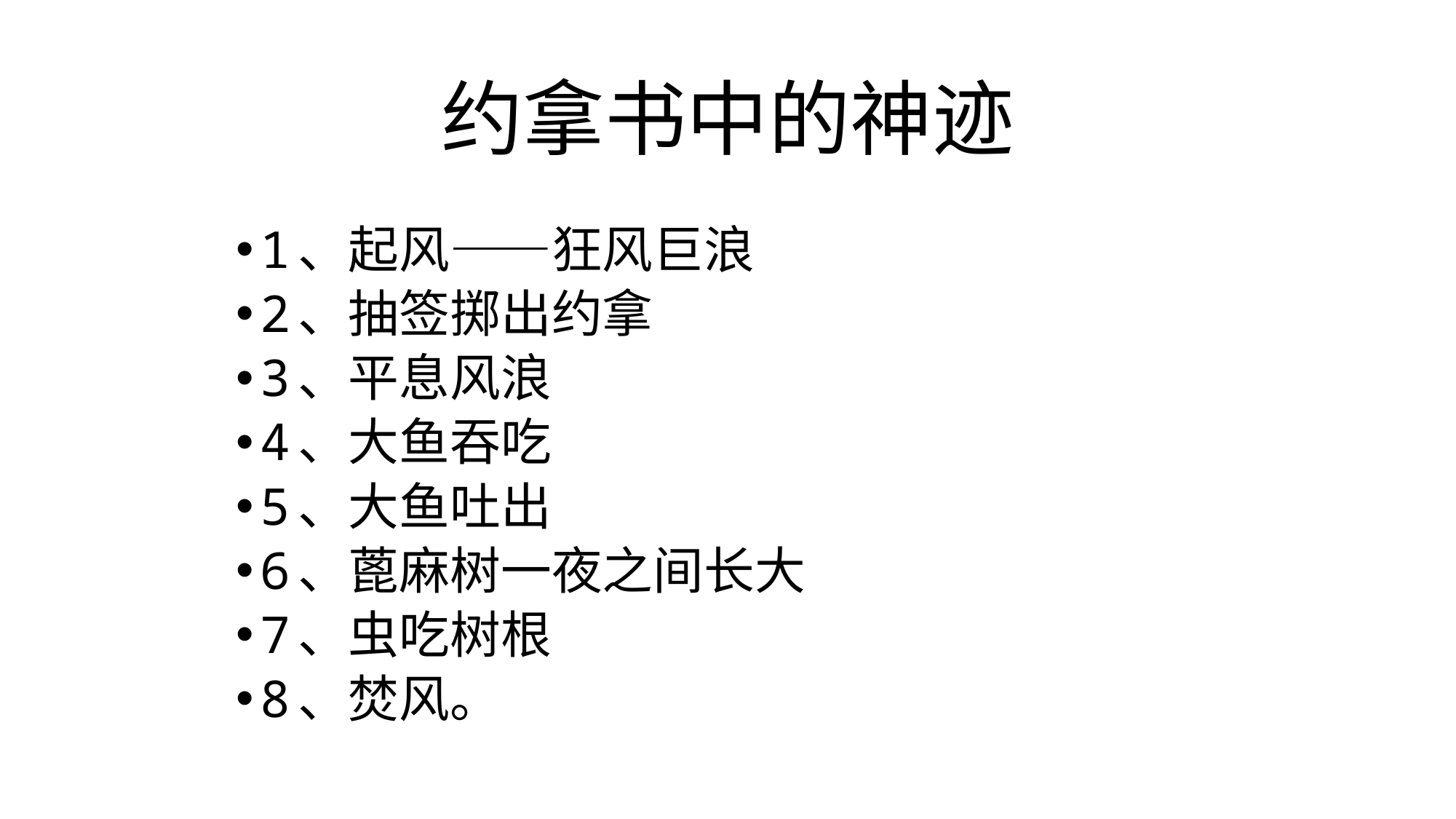

# 约拿书中的神迹
1、起风——狂风巨浪
2、抽签掷出约拿
3、平息风浪
4、大鱼吞吃
5、大鱼吐出
6、蓖麻树一夜之间长大
7、虫吃树根
8、焚风。